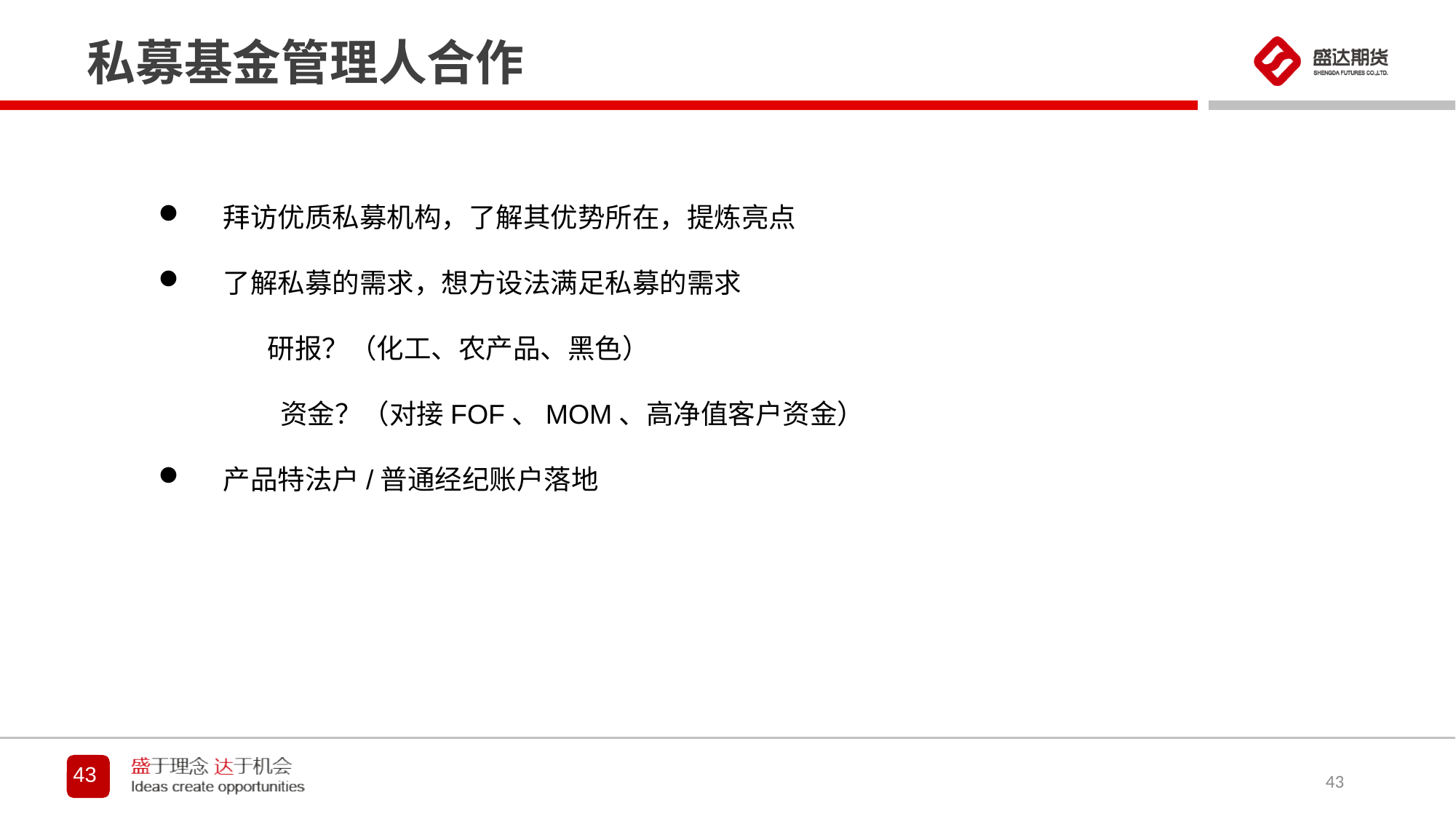

私募基金管理人合作
     拜访优质私募机构，了解其优势所在，提炼亮点
     了解私募的需求，想方设法满足私募的需求
	研报？（化工、农产品、黑色）
	 资金？（对接FOF、MOM、高净值客户资金）
     产品特法户/普通经纪账户落地
43